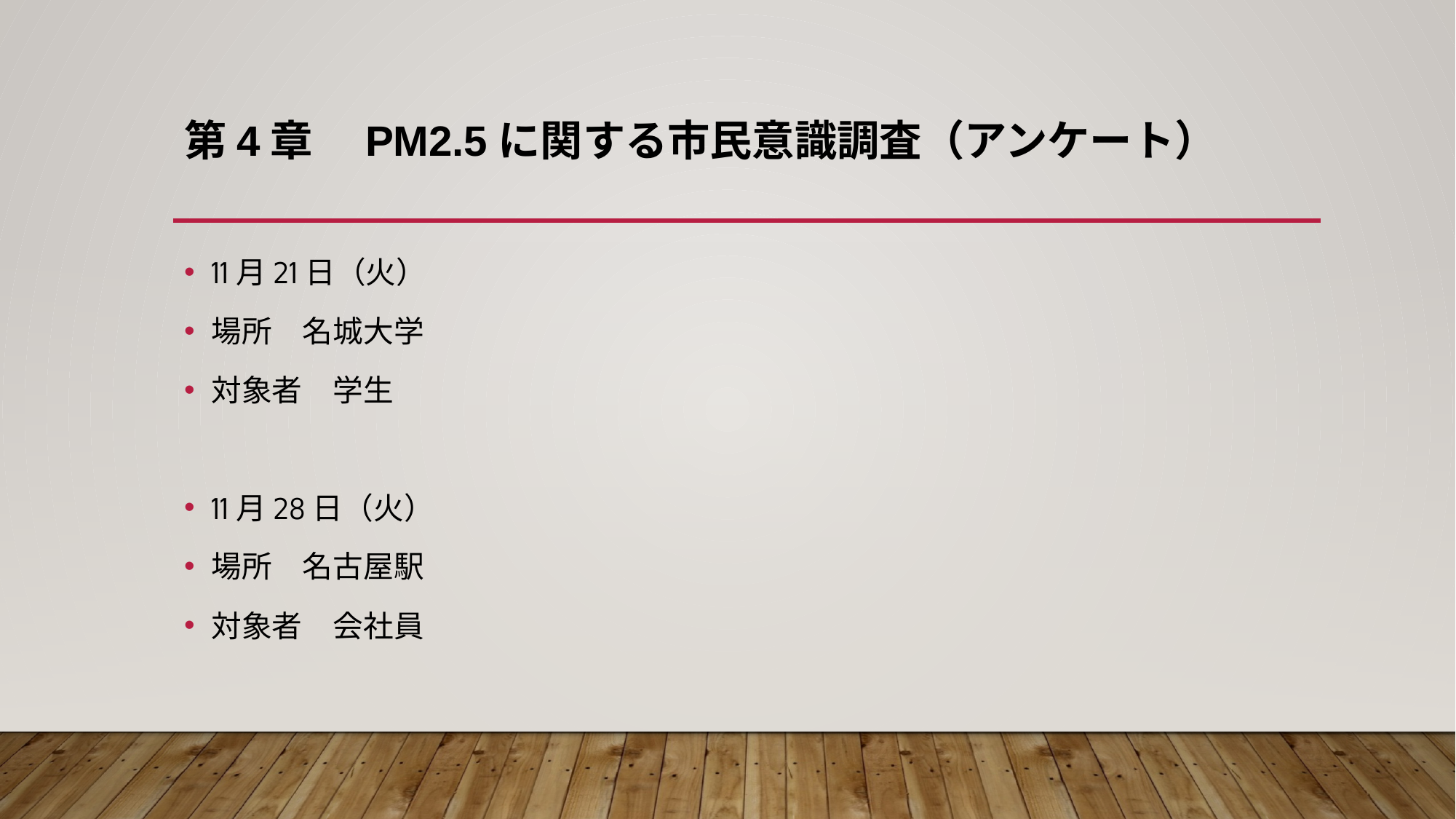

# 第4章　PM2.5に関する市民意識調査（アンケート）
11月21日（火）
場所　名城大学
対象者　学生

11月28日（火）
場所　名古屋駅
対象者　会社員